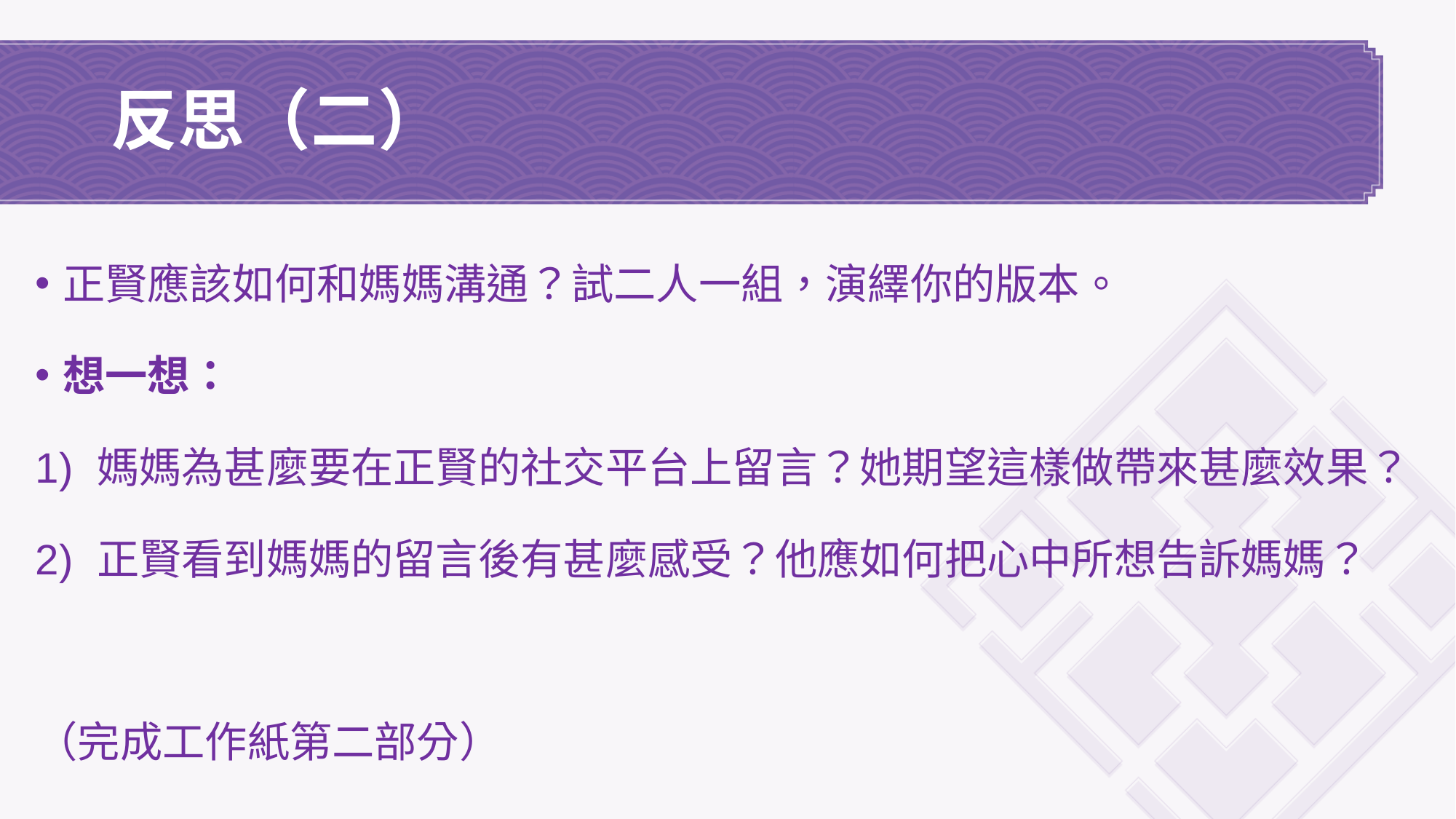

# 反思（二）
正賢應該如何和媽媽溝通？試二人一組，演繹你的版本。
想一想：
媽媽為甚麼要在正賢的社交平台上留言？她期望這樣做帶來甚麼效果？
正賢看到媽媽的留言後有甚麼感受？他應如何把心中所想告訴媽媽？

（完成工作紙第二部分）